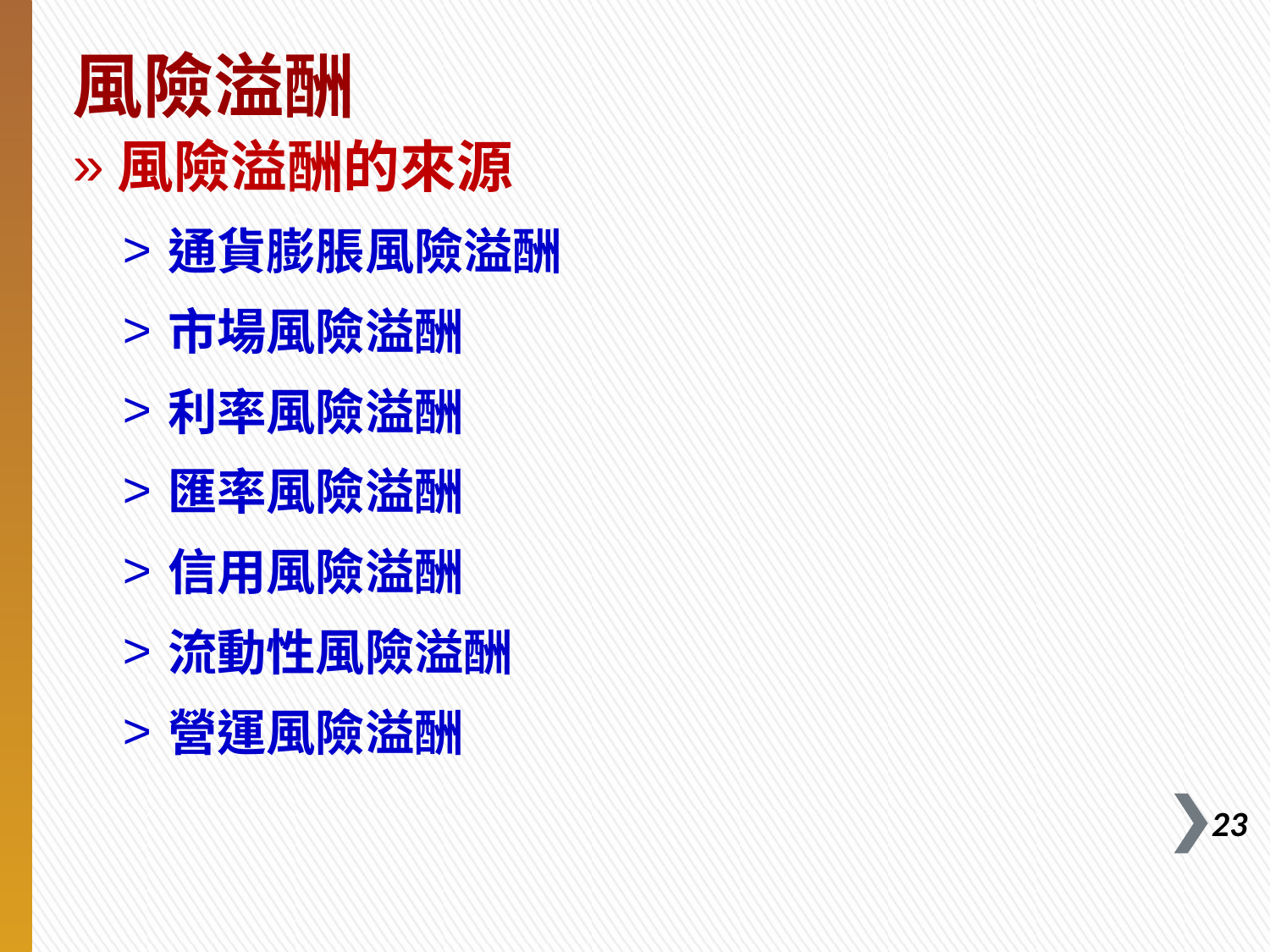

# 風險溢酬
風險溢酬的來源
通貨膨脹風險溢酬
市場風險溢酬
利率風險溢酬
匯率風險溢酬
信用風險溢酬
流動性風險溢酬
營運風險溢酬

23